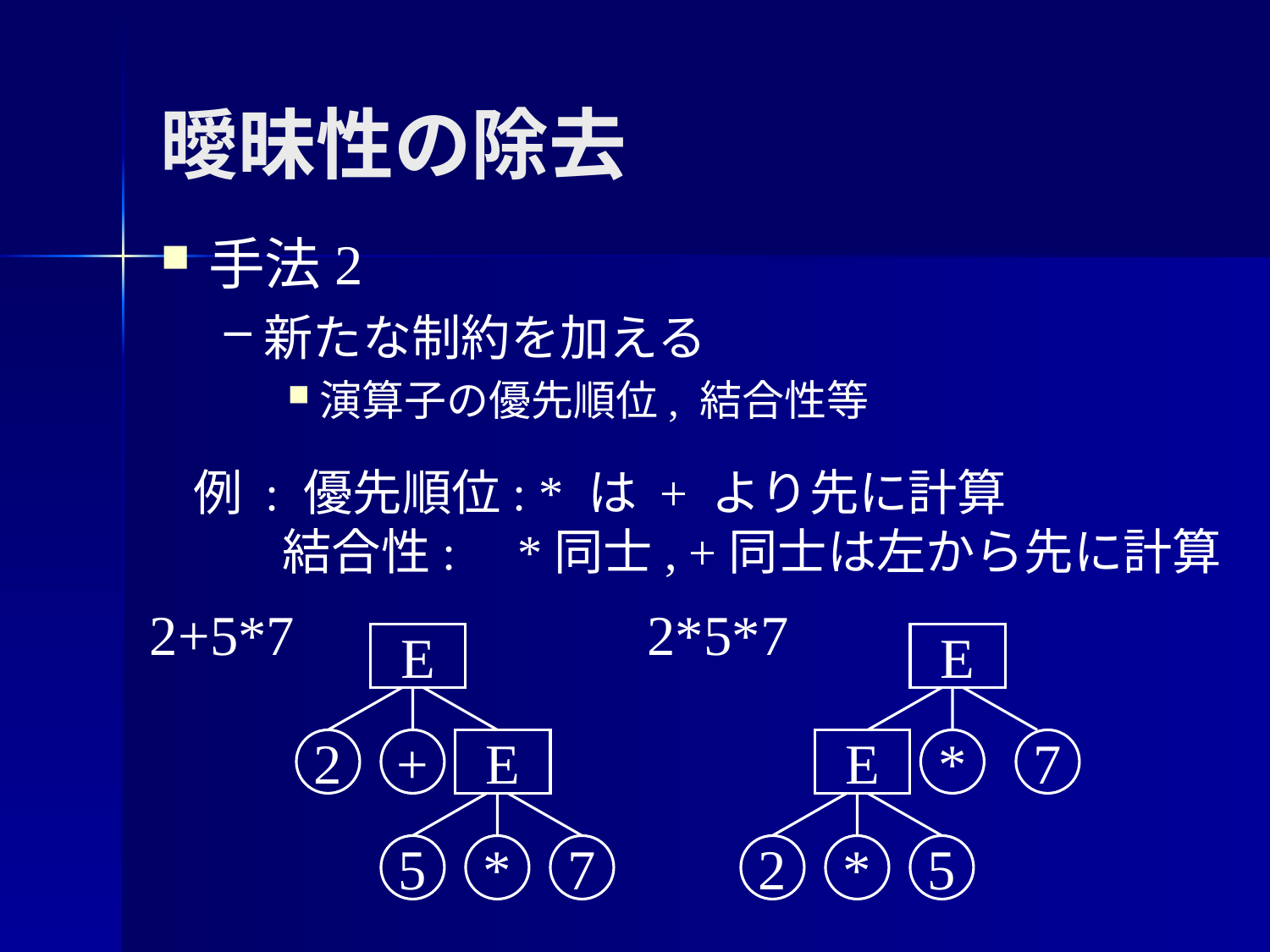

# 曖昧性の除去
手法2
新たな制約を加える
演算子の優先順位, 結合性等
例 : 優先順位: * は + より先に計算
       結合性:     *同士, +同士は左から先に計算
2+5*7
2*5*7
E

2
+
E

5
*
7
E

E
*
7

2
*
5